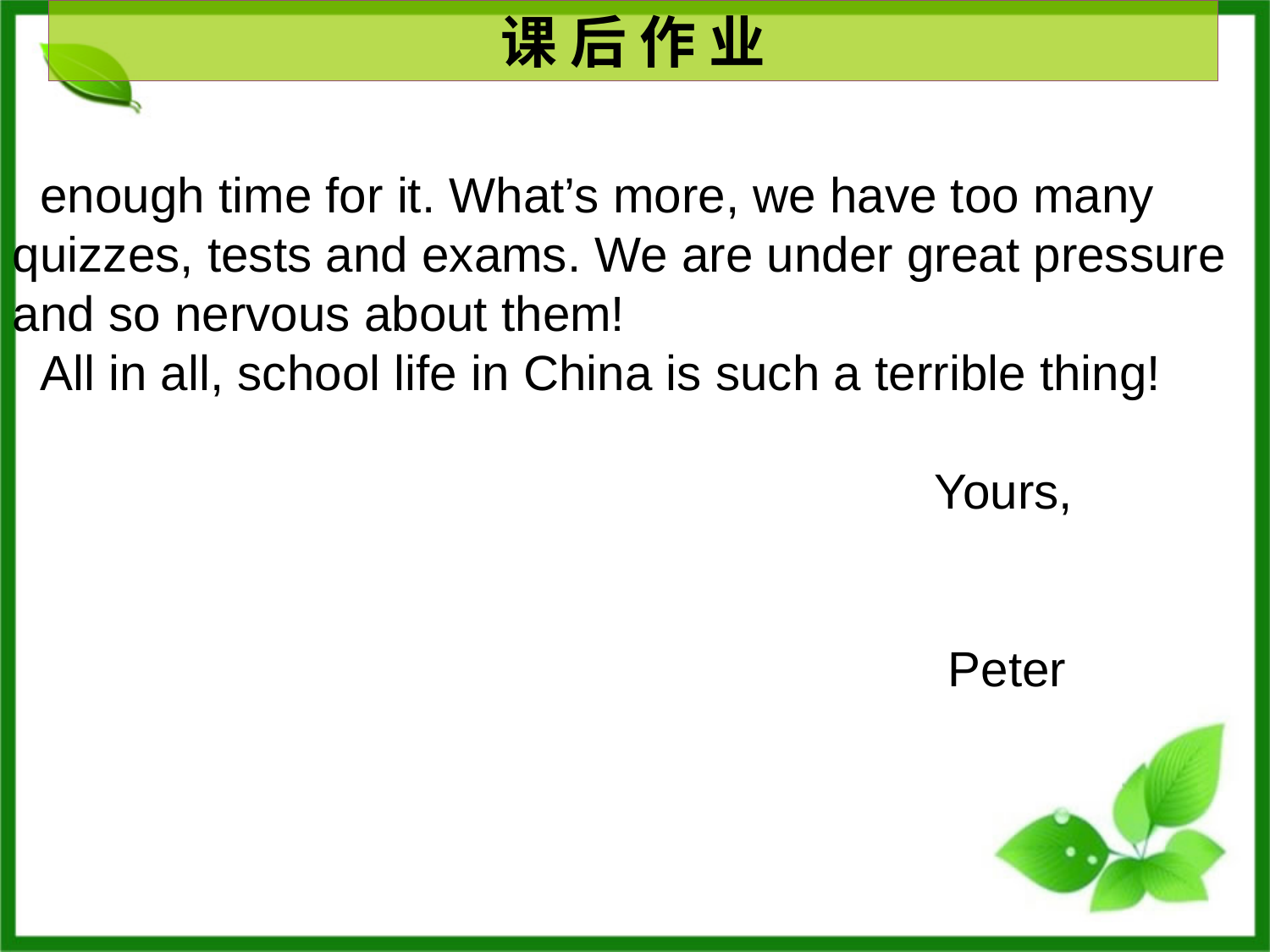

课 后 作 业
enough time for it. What’s more, we have too many quizzes, tests and exams. We are under great pressure and so nervous about them!
All in all, school life in China is such a terrible thing!
                                                                 Yours,
                                                                  Peter